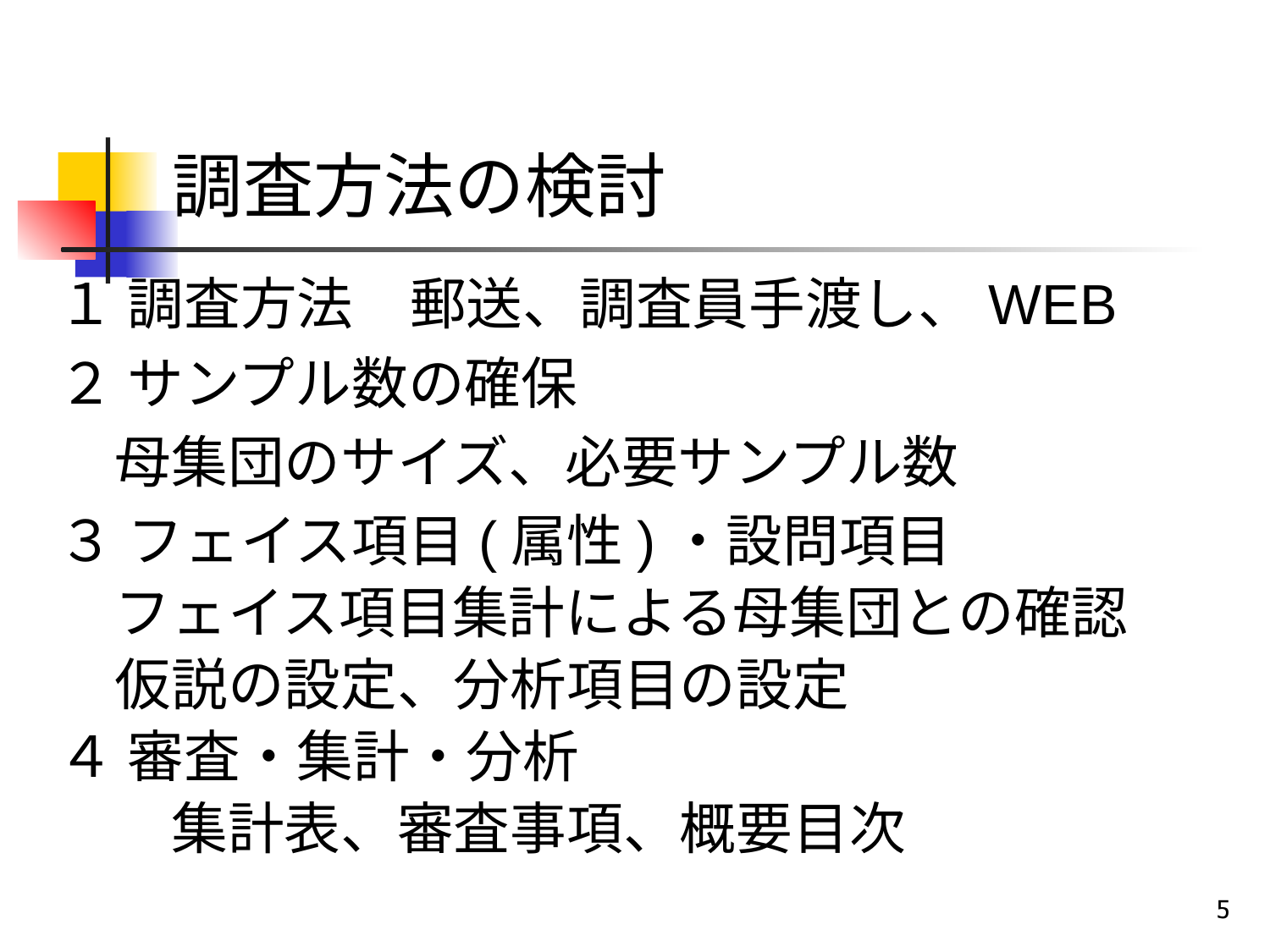

調査方法の検討
１ 調査方法　郵送、調査員手渡し、WEB
２ サンプル数の確保
　母集団のサイズ、必要サンプル数
３ フェイス項目(属性)・設問項目
　フェイス項目集計による母集団との確認
　仮説の設定、分析項目の設定
４ 審査・集計・分析
　　集計表、審査事項、概要目次
5